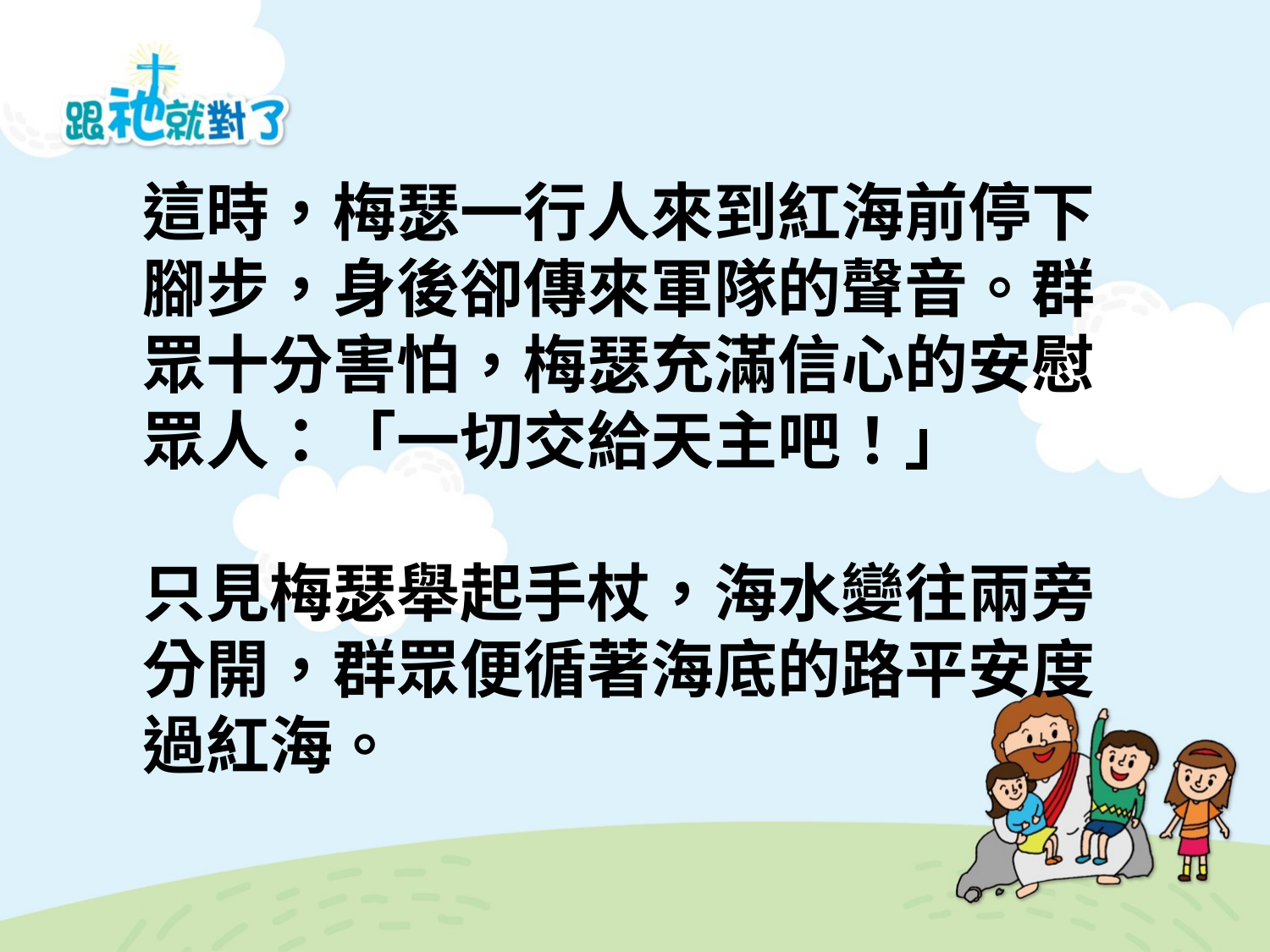

這時，梅瑟一行人來到紅海前停下腳步，身後卻傳來軍隊的聲音。群眾十分害怕，梅瑟充滿信心的安慰眾人：「一切交給天主吧！」

只見梅瑟舉起手杖，海水變往兩旁分開，群眾便循著海底的路平安度過紅海。